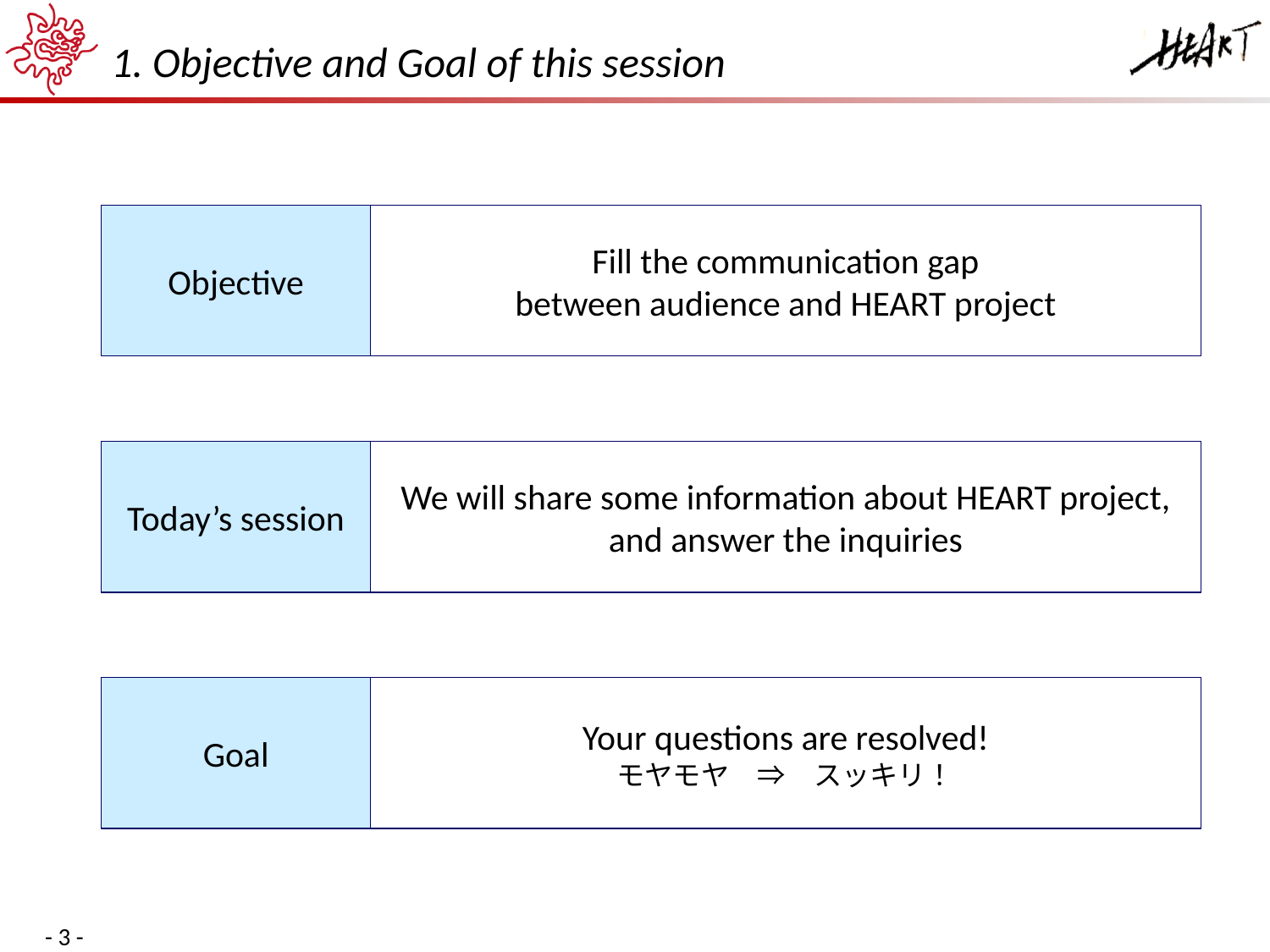

# 1. Objective and Goal of this session
Objective
Fill the communication gap
between audience and HEART project
Today’s session
We will share some information about HEART project, and answer the inquiries
Goal
Your questions are resolved!
モヤモヤ　⇒　スッキリ！